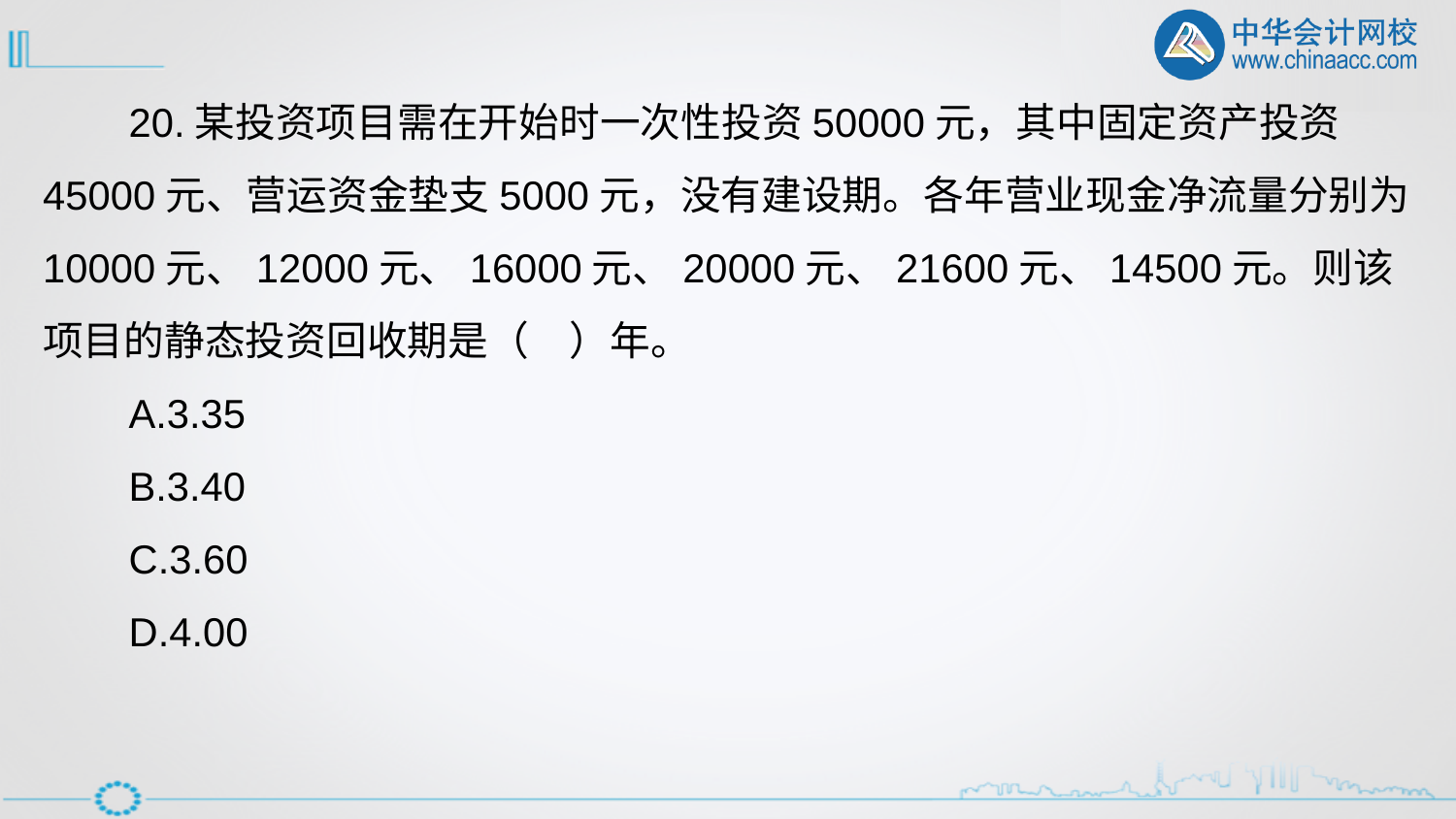

20.某投资项目需在开始时一次性投资50000元，其中固定资产投资45000元、营运资金垫支5000元，没有建设期。各年营业现金净流量分别为10000元、12000元、16000元、20000元、21600元、14500元。则该项目的静态投资回收期是（　）年。
A.3.35
B.3.40
C.3.60
D.4.00